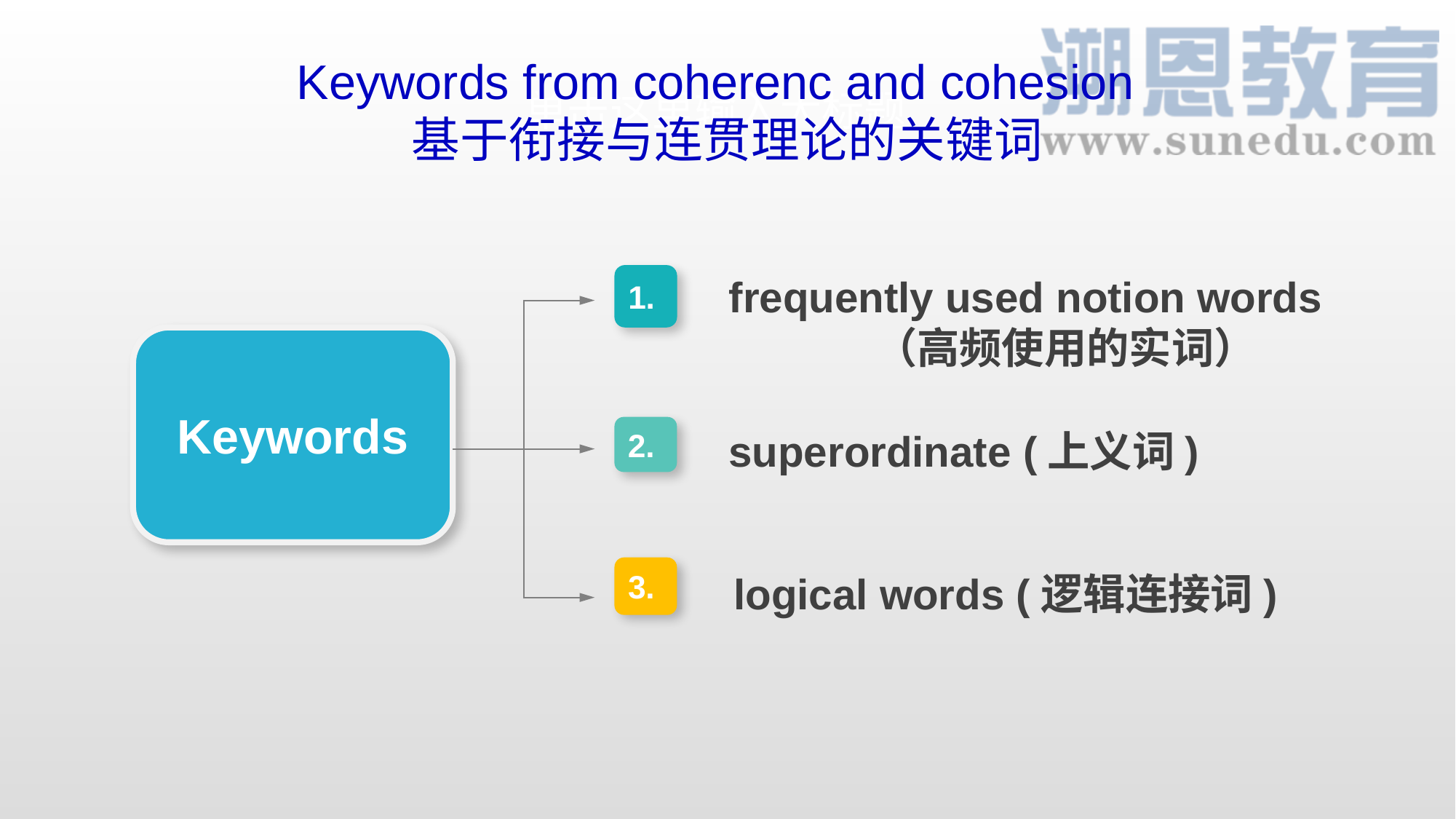

Keywords from coherenc and cohesion
  基于衔接与连贯理论的关键词
单击这里输入大标题
1.
frequently used notion words
（高频使用的实词）

Keywords
superordinate (上义词)
2.
logical words (逻辑连接词)
3.